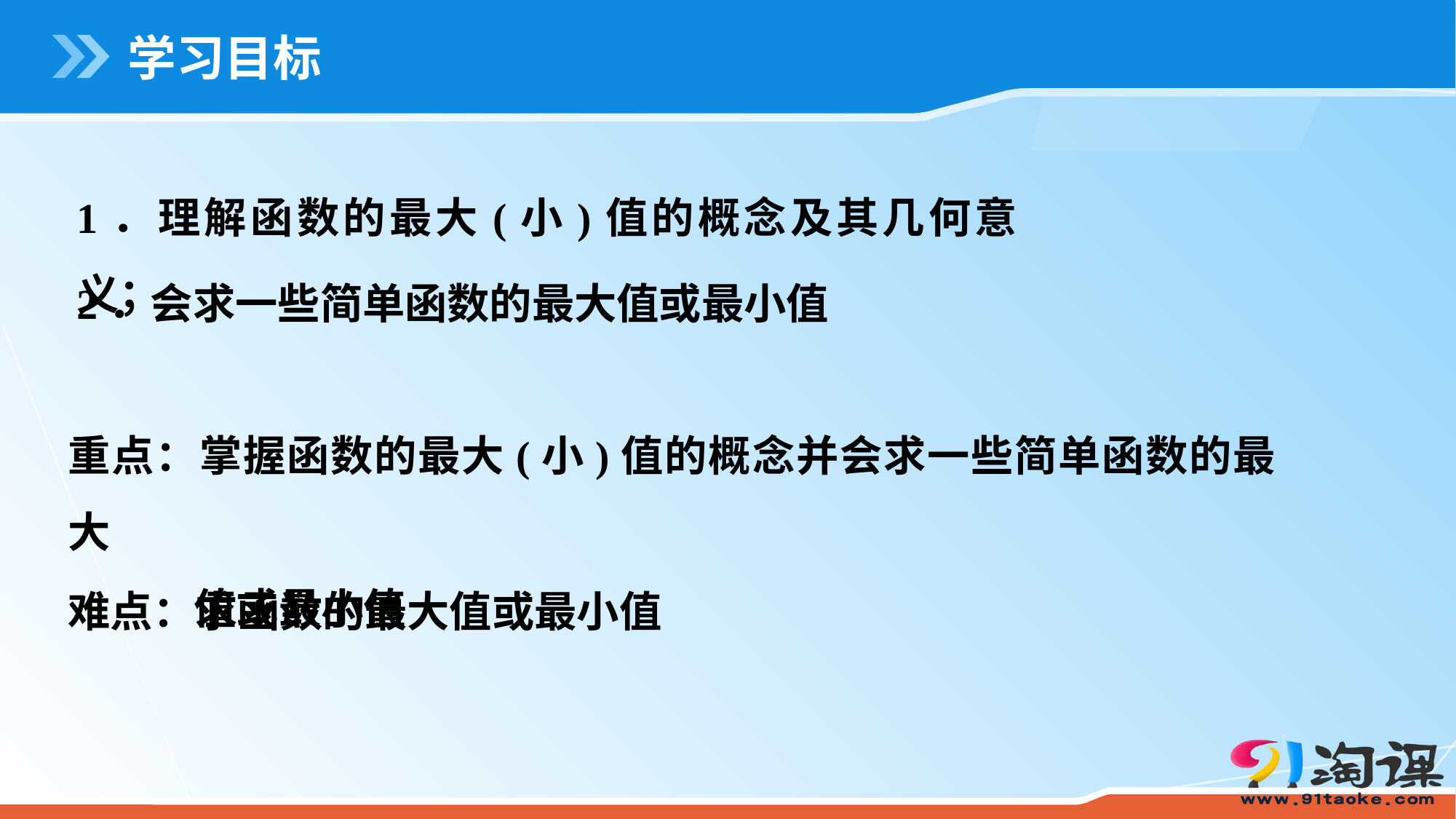

# 学习目标
1．理解函数的最大(小)值的概念及其几何意义；
2．会求一些简单函数的最大值或最小值
重点：掌握函数的最大(小)值的概念并会求一些简单函数的最大
            值或最小值
难点：求函数的最大值或最小值